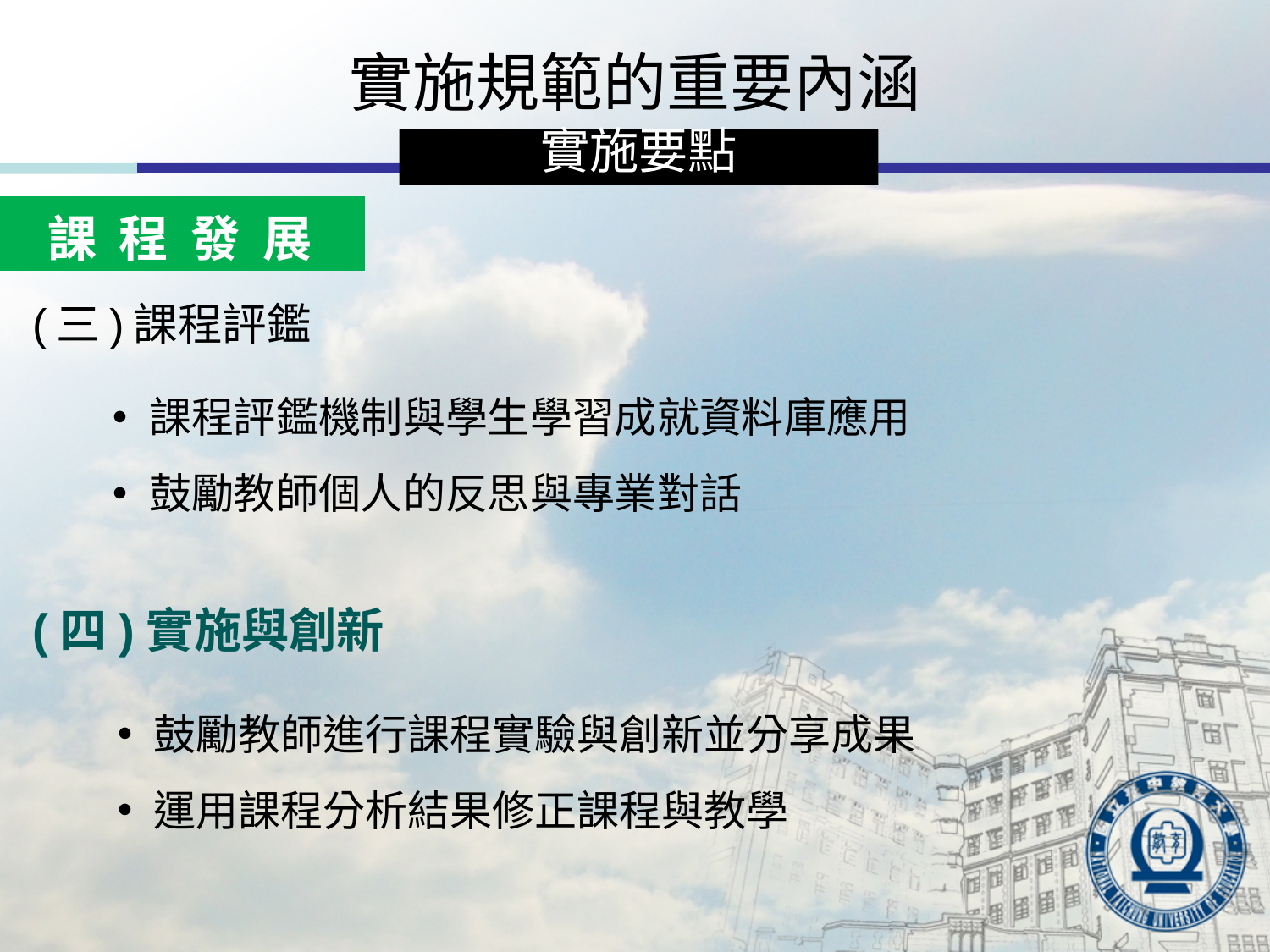

實施規範的重要內涵
實施要點

課  程  發  展

# (三)課程評鑑
課程評鑑機制與學生學習成就資料庫應用
鼓勵教師個人的反思與專業對話
(四)實施與創新
鼓勵教師進行課程實驗與創新並分享成果
運用課程分析結果修正課程與教學